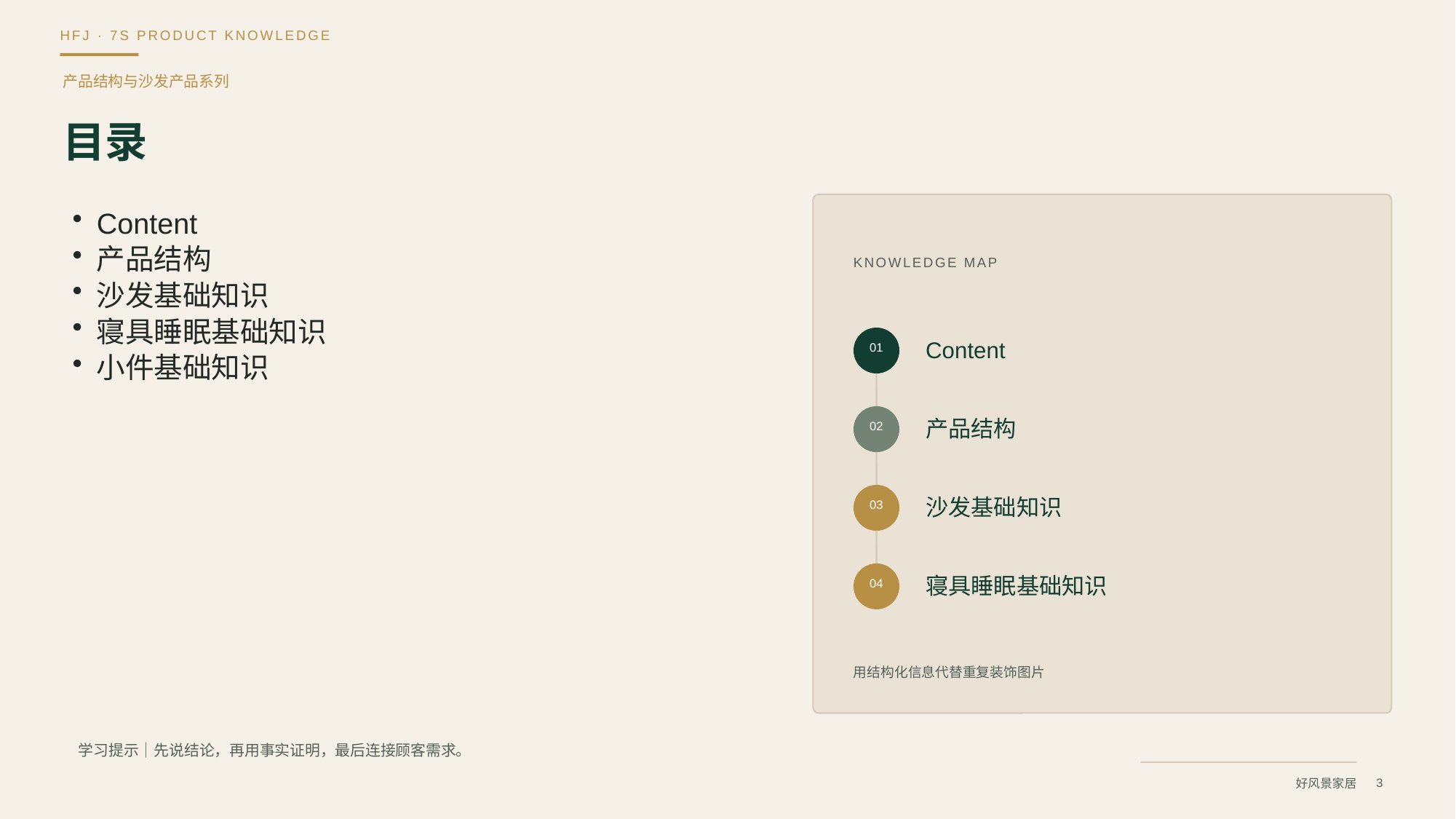

产品结构与沙发产品系列
目录
Content
产品结构
沙发基础知识
寝具睡眠基础知识
小件基础知识

KNOWLEDGE MAP

Content
01

产品结构
02

沙发基础知识
03

寝具睡眠基础知识
04
用结构化信息代替重复装饰图片
学习提示｜先说结论，再用事实证明，最后连接顾客需求。
3